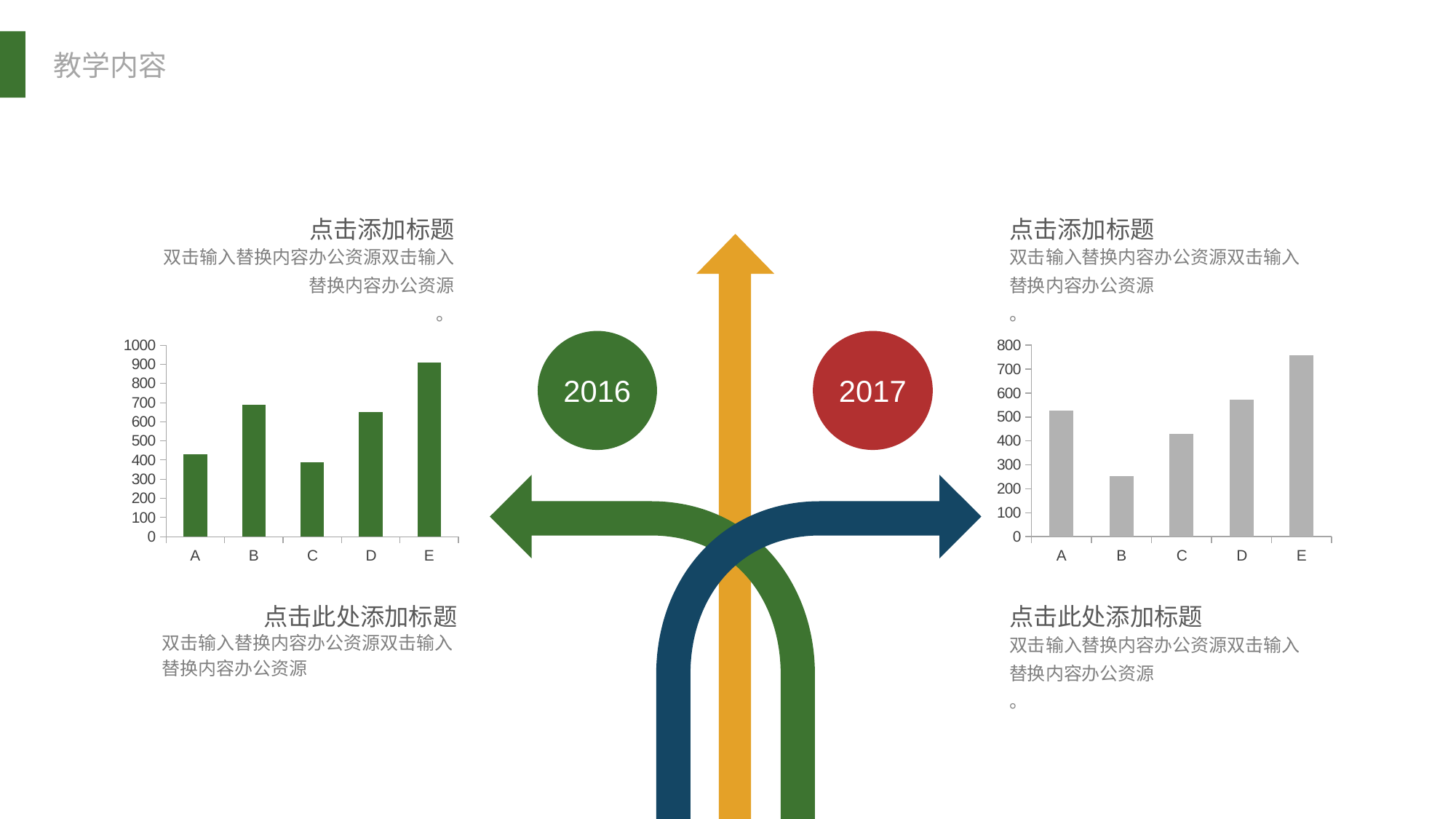

点击添加标题
点击添加标题

双击输入替换内容办公资源双击输入替换内容办公资源
。
双击输入替换内容办公资源双击输入替换内容办公资源
。

### Chart

| Category | 系列 1 |
|---|---|
| A | 430.0 |
| B | 688.0 |
| C | 389.0 |
| D | 650.0 |
| E | 910.0 |

### Chart

| Category | 系列 1 |
|---|---|
| A | 528.0 |
| B | 253.0 |
| C | 430.0 |
| D | 571.0 |
| E | 757.0 |
2016
2017

点击此处添加标题
点击此处添加标题
双击输入替换内容办公资源双击输入替换内容办公资源
双击输入替换内容办公资源双击输入替换内容办公资源
。